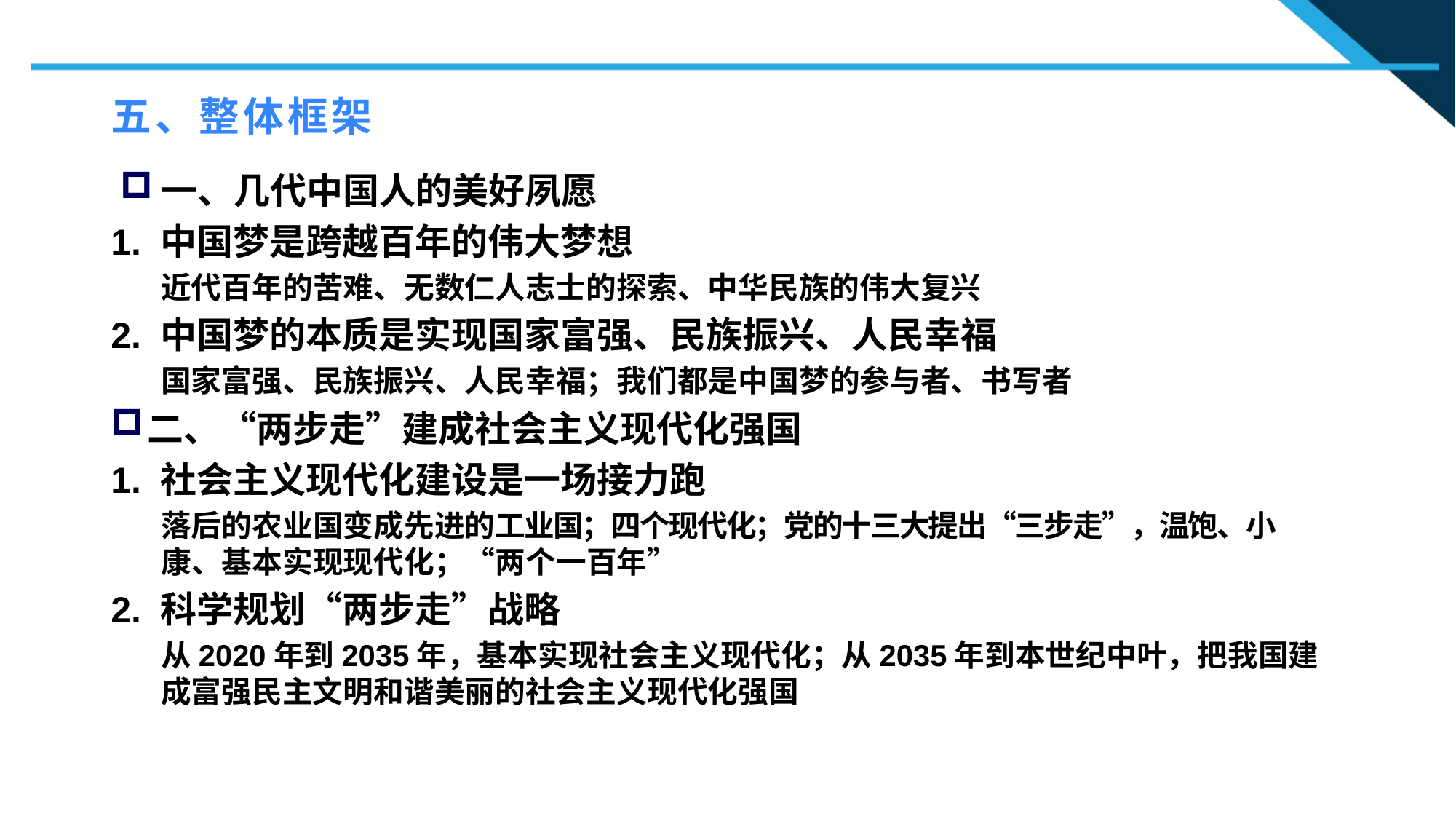

五、整体框架
一、几代中国人的美好夙愿
1. 中国梦是跨越百年的伟大梦想
近代百年的苦难、无数仁人志士的探索、中华民族的伟大复兴
2. 中国梦的本质是实现国家富强、民族振兴、人民幸福
国家富强、民族振兴、人民幸福；我们都是中国梦的参与者、书写者
二、“两步走”建成社会主义现代化强国
1. 社会主义现代化建设是一场接力跑
落后的农业国变成先进的工业国；四个现代化；党的十三大提出“三步走”，温饱、小康、基本实现现代化；“两个一百年”
2. 科学规划“两步走”战略
从2020年到2035年，基本实现社会主义现代化；从2035年到本世纪中叶，把我国建成富强民主文明和谐美丽的社会主义现代化强国